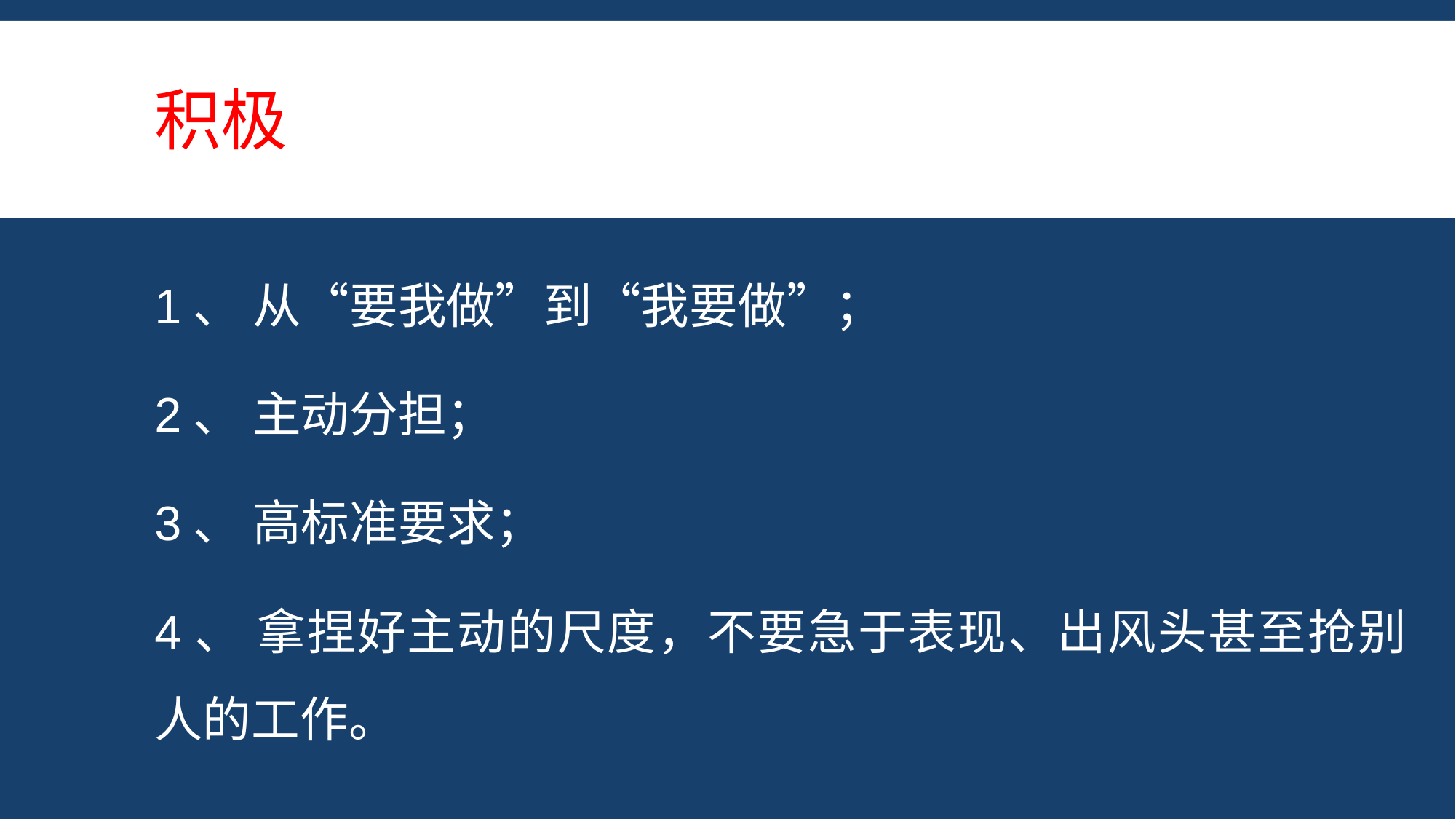

# 积极
1、 从“要我做”到“我要做”；
2、 主动分担；
3、 高标准要求；
4、 拿捏好主动的尺度，不要急于表现、出风头甚至抢别人的工作。